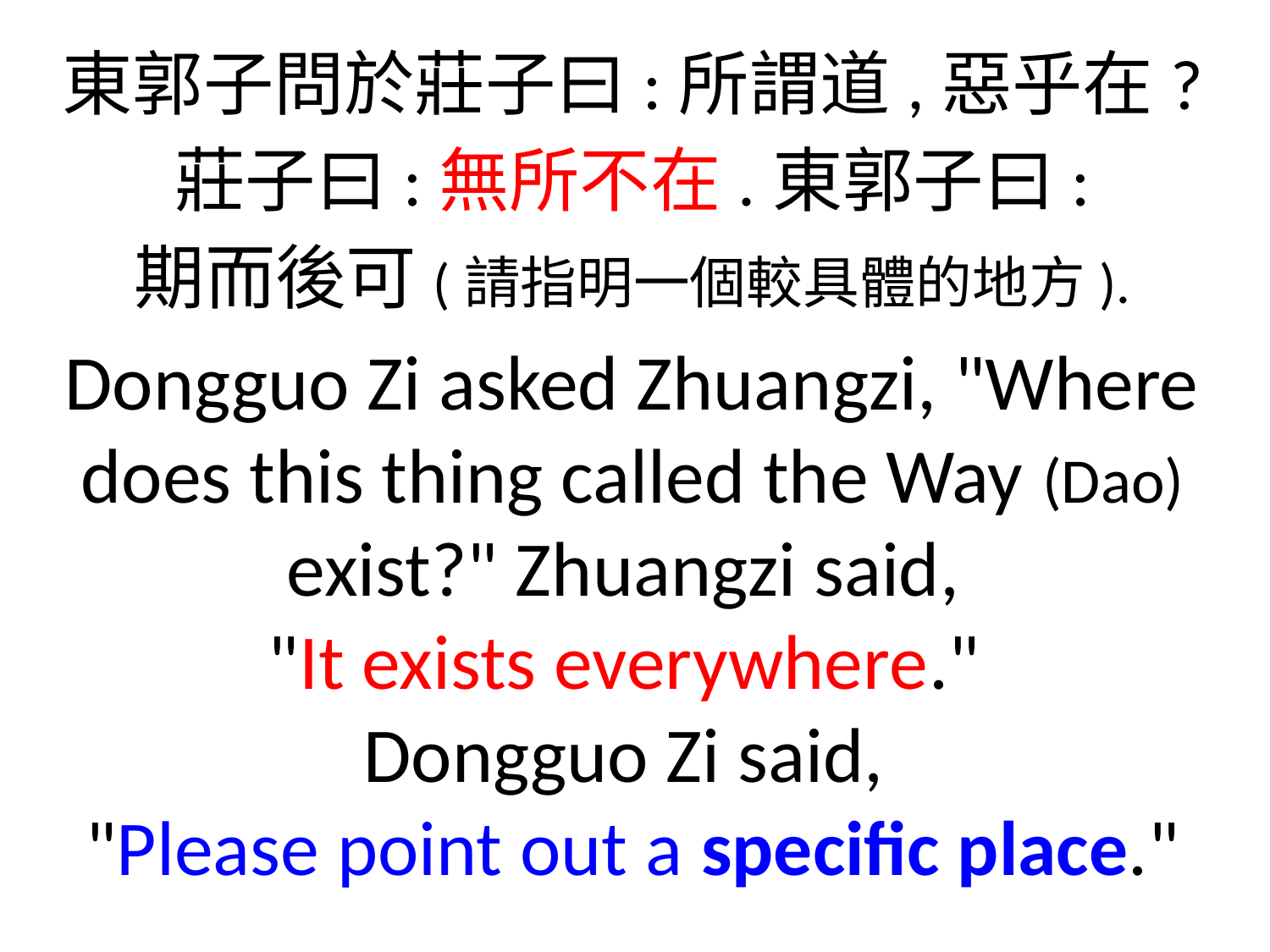

東郭子問於莊子曰:所謂道,惡乎在?
莊子曰:無所不在.東郭子曰:
期而後可(請指明一個較具體的地方).
Dongguo Zi asked Zhuangzi, "Where does this thing called the Way (Dao) exist?" Zhuangzi said,
"It exists everywhere."
Dongguo Zi said,
"Please point out a specific place."